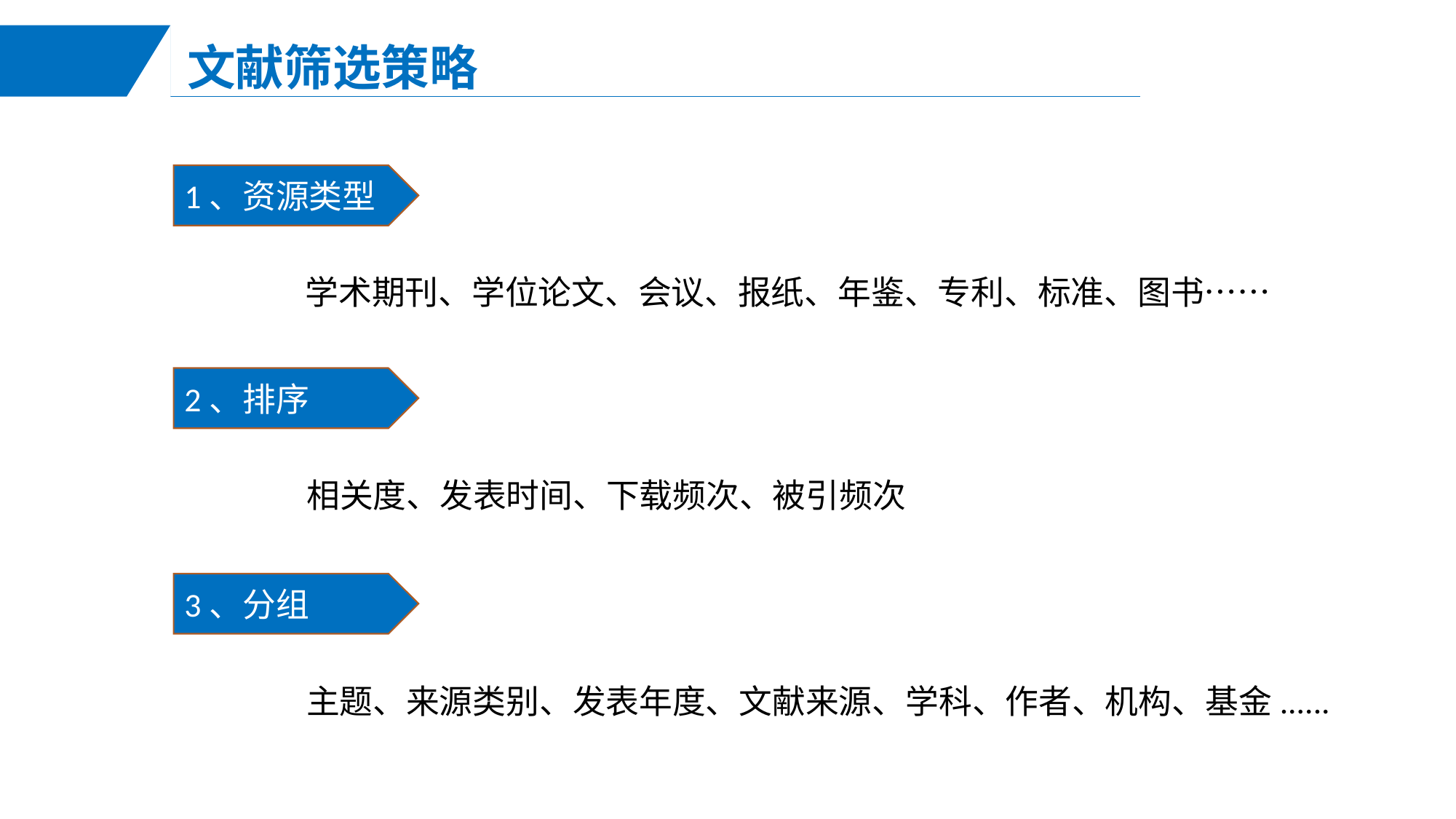

文献筛选策略

1、资源类型
学术期刊、学位论文、会议、报纸、年鉴、专利、标准、图书……
2、排序
相关度、发表时间、下载频次、被引频次
3、分组
主题、来源类别、发表年度、文献来源、学科、作者、机构、基金......